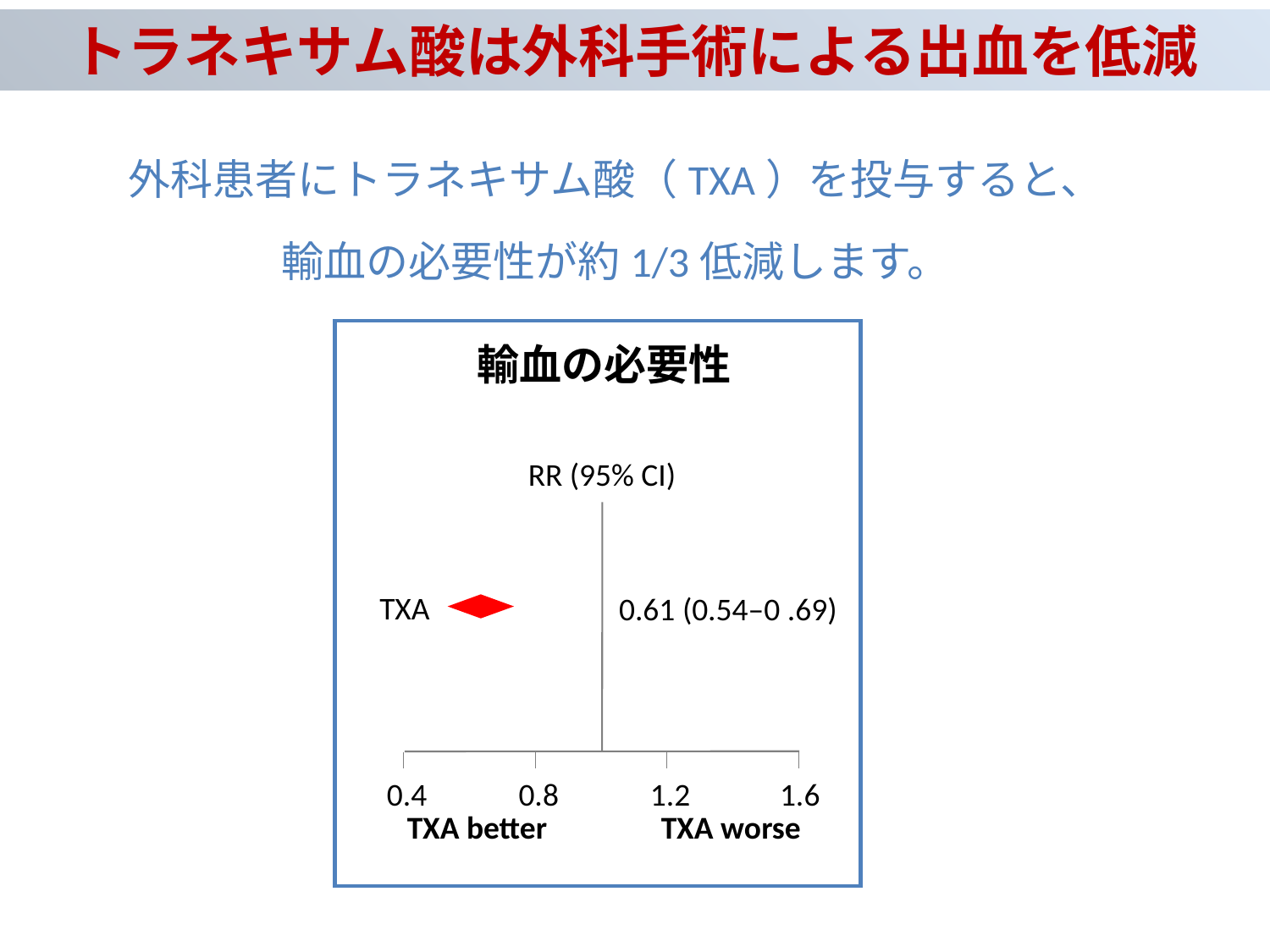

トラネキサム酸は外科手術による出血を低減
外科患者にトラネキサム酸（TXA）を投与すると、
輸血の必要性が約1/3低減します。

輸血の必要性
RR (95% CI)

TXA
0.61 (0.54–0 .69)

0.4
0.8
1.2
1.6
TXA better	TXA worse